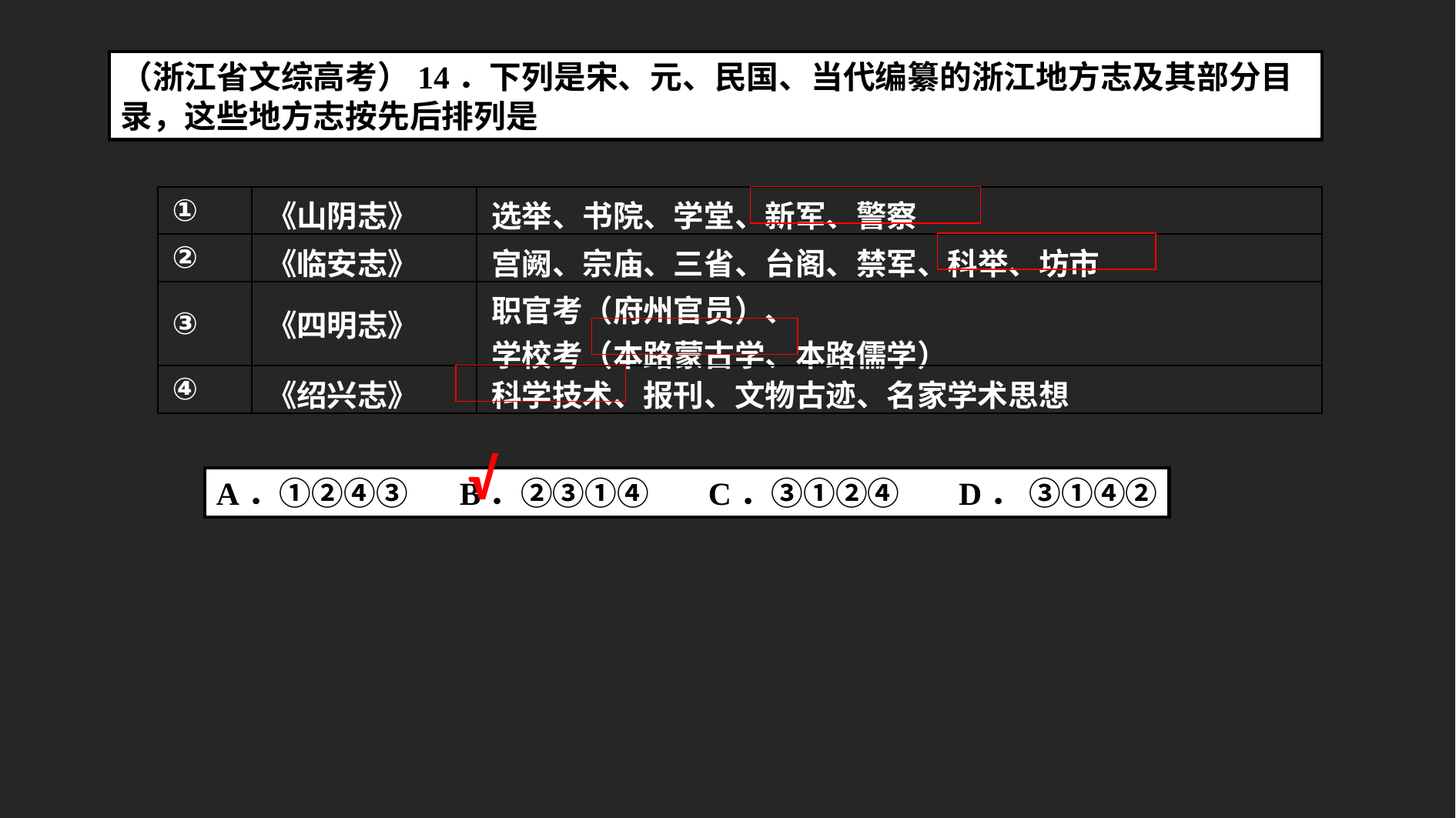

（浙江省文综高考）14．下列是宋、元、民国、当代编纂的浙江地方志及其部分目录，这些地方志按先后排列是
| ① | 《山阴志》 | 选举、书院、学堂、新军、警察 |
| --- | --- | --- |
| ② | 《临安志》 | 宫阙、宗庙、三省、台阁、禁军、科举、坊市 |
| ③ | 《四明志》 | 职官考（府州官员）、 学校考（本路蒙古学、本路儒学） |
| ④ | 《绍兴志》 | 科学技术、报刊、文物古迹、名家学术思想 |

√
A．①②④③      B．②③①④       C．③①②④       D． ③①④②